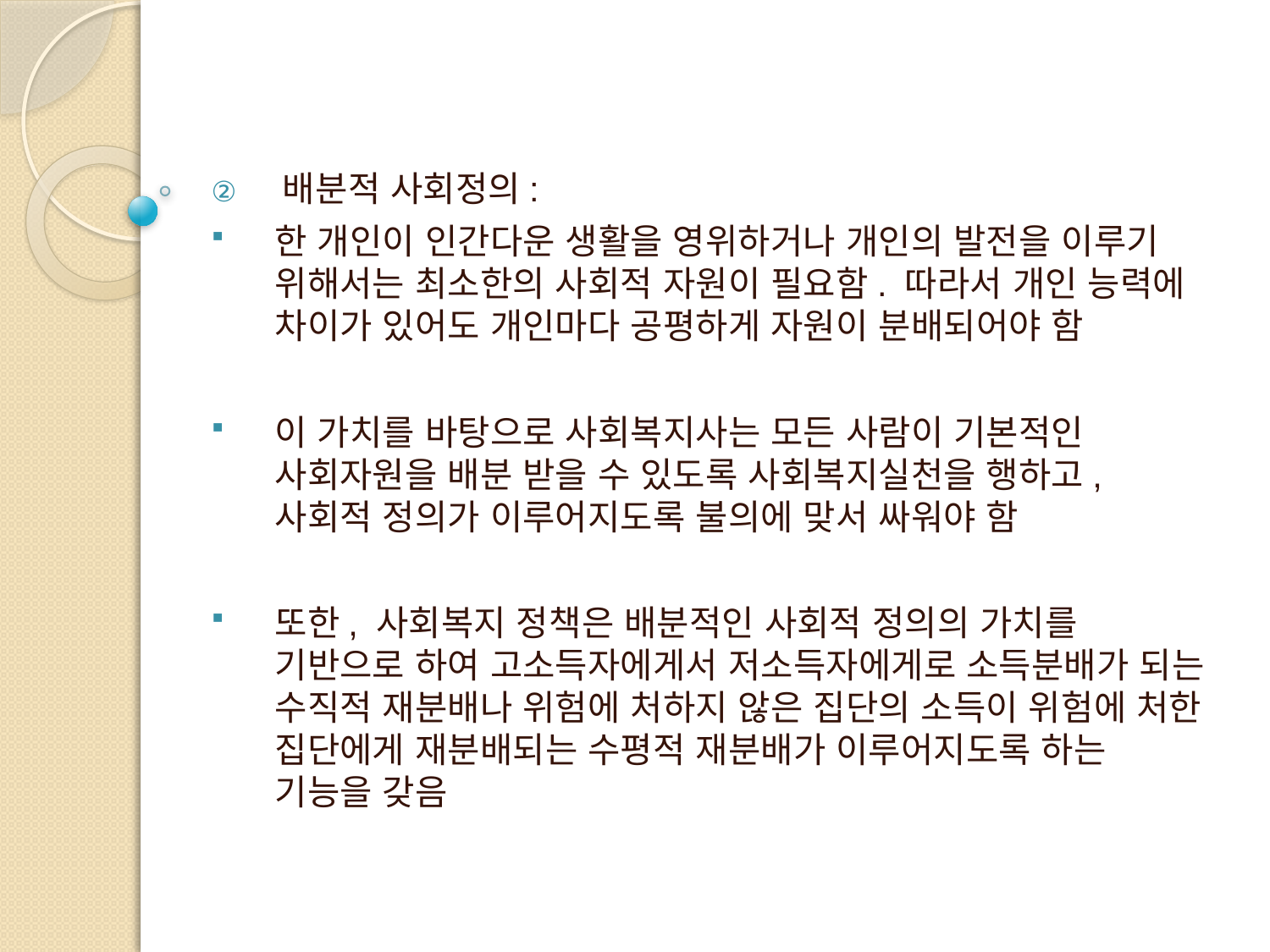

배분적 사회정의:
한 개인이 인간다운 생활을 영위하거나 개인의 발전을 이루기 위해서는 최소한의 사회적 자원이 필요함. 따라서 개인 능력에 차이가 있어도 개인마다 공평하게 자원이 분배되어야 함

이 가치를 바탕으로 사회복지사는 모든 사람이 기본적인 사회자원을 배분 받을 수 있도록 사회복지실천을 행하고, 사회적 정의가 이루어지도록 불의에 맞서 싸워야 함

또한, 사회복지 정책은 배분적인 사회적 정의의 가치를 기반으로 하여 고소득자에게서 저소득자에게로 소득분배가 되는 수직적 재분배나 위험에 처하지 않은 집단의 소득이 위험에 처한 집단에게 재분배되는 수평적 재분배가 이루어지도록 하는 기능을 갖음